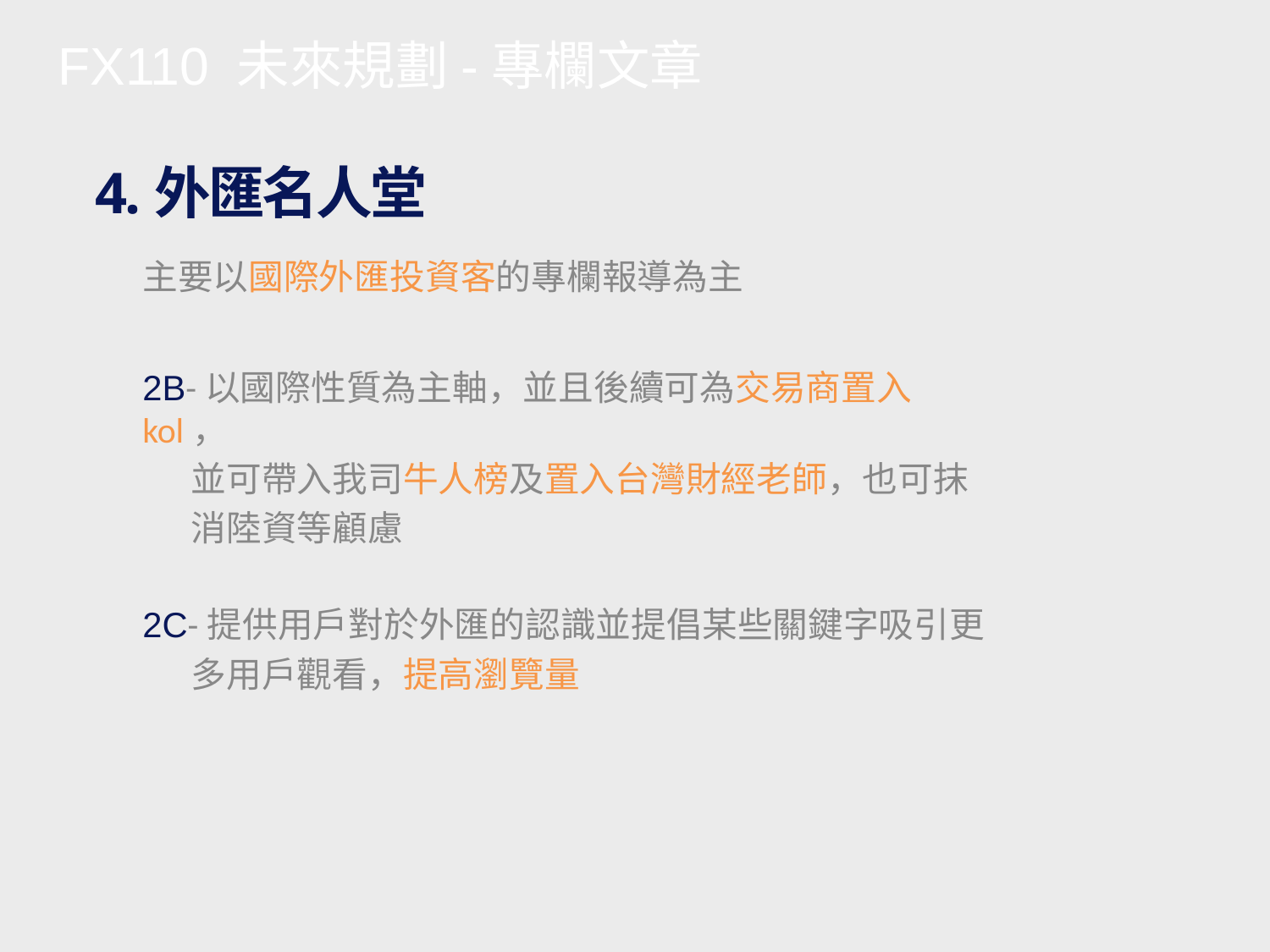

FX110 未來規劃-專欄文章
4.外匯名人堂
主要以國際外匯投資客的專欄報導為主
2B-以國際性質為主軸，並且後續可為交易商置入kol，
     並可帶入我司牛人榜及置入台灣財經老師，也可抹
     消陸資等顧慮
2C-提供用戶對於外匯的認識並提倡某些關鍵字吸引更
     多用戶觀看，提高瀏覽量